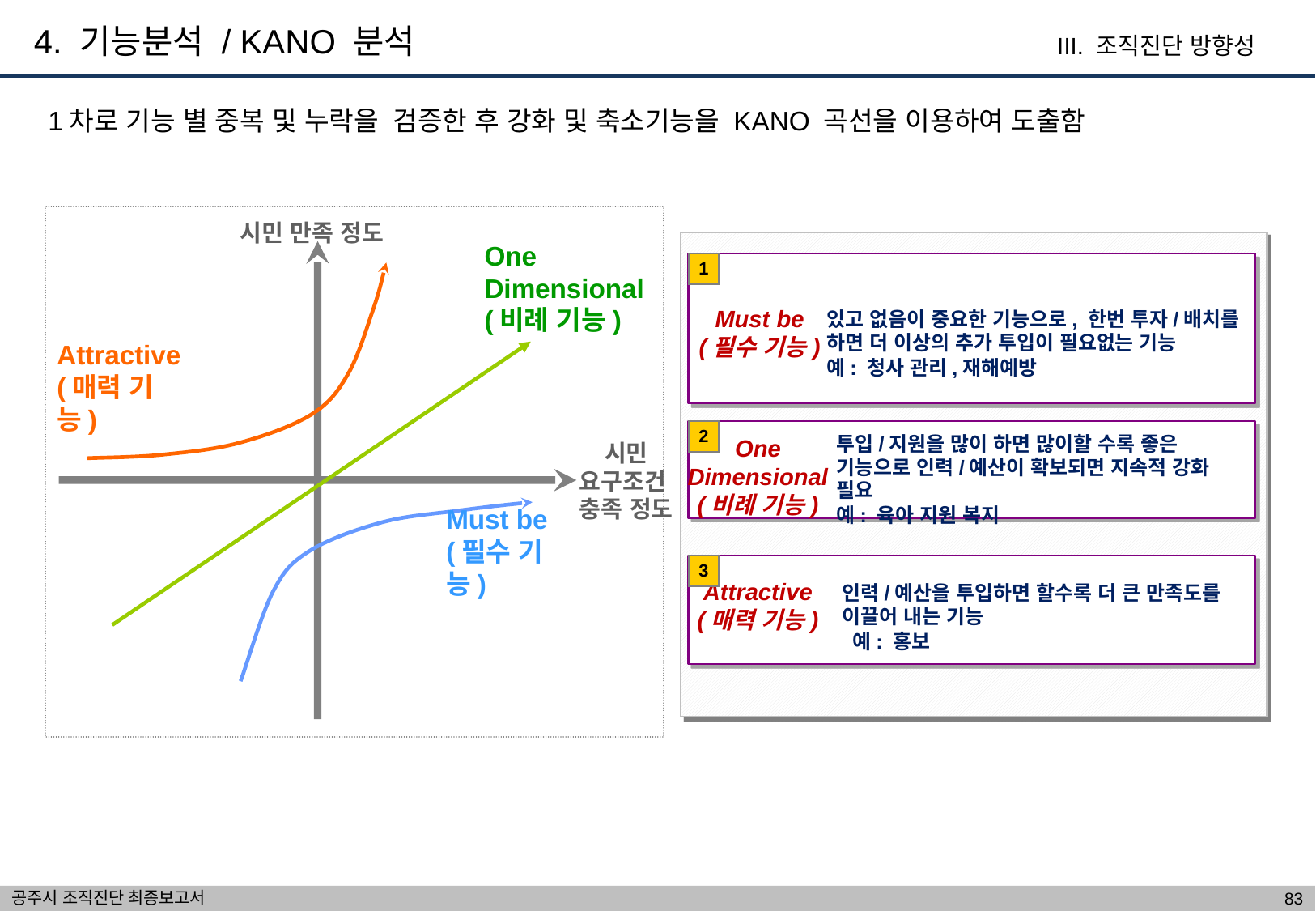

4. 기능분석 / KANO 분석
III. 조직진단 방향성
1차로 기능 별 중복 및 누락을  검증한 후 강화 및 축소기능을 KANO 곡선을 이용하여 도출함

시민 만족 정도
One
Dimensional
(비례 기능)

Attractive
(매력 기능)
시민
요구조건
충족 정도

Must be
(필수 기능)

1
Must be
(필수 기능)
있고 없음이 중요한 기능으로, 한번 투자/배치를 하면 더 이상의 추가 투입이 필요없는 기능
예: 청사 관리,재해예방

2
One
Dimensional
(비례 기능)
투입/지원을 많이 하면 많이할 수록 좋은 기능으로 인력/예산이 확보되면 지속적 강화 필요
예: 육아 지원 복지
Attractive
(매력 기능)

3
인력/예산을 투입하면 할수록 더 큰 만족도를 이끌어 내는 기능
 예: 홍보